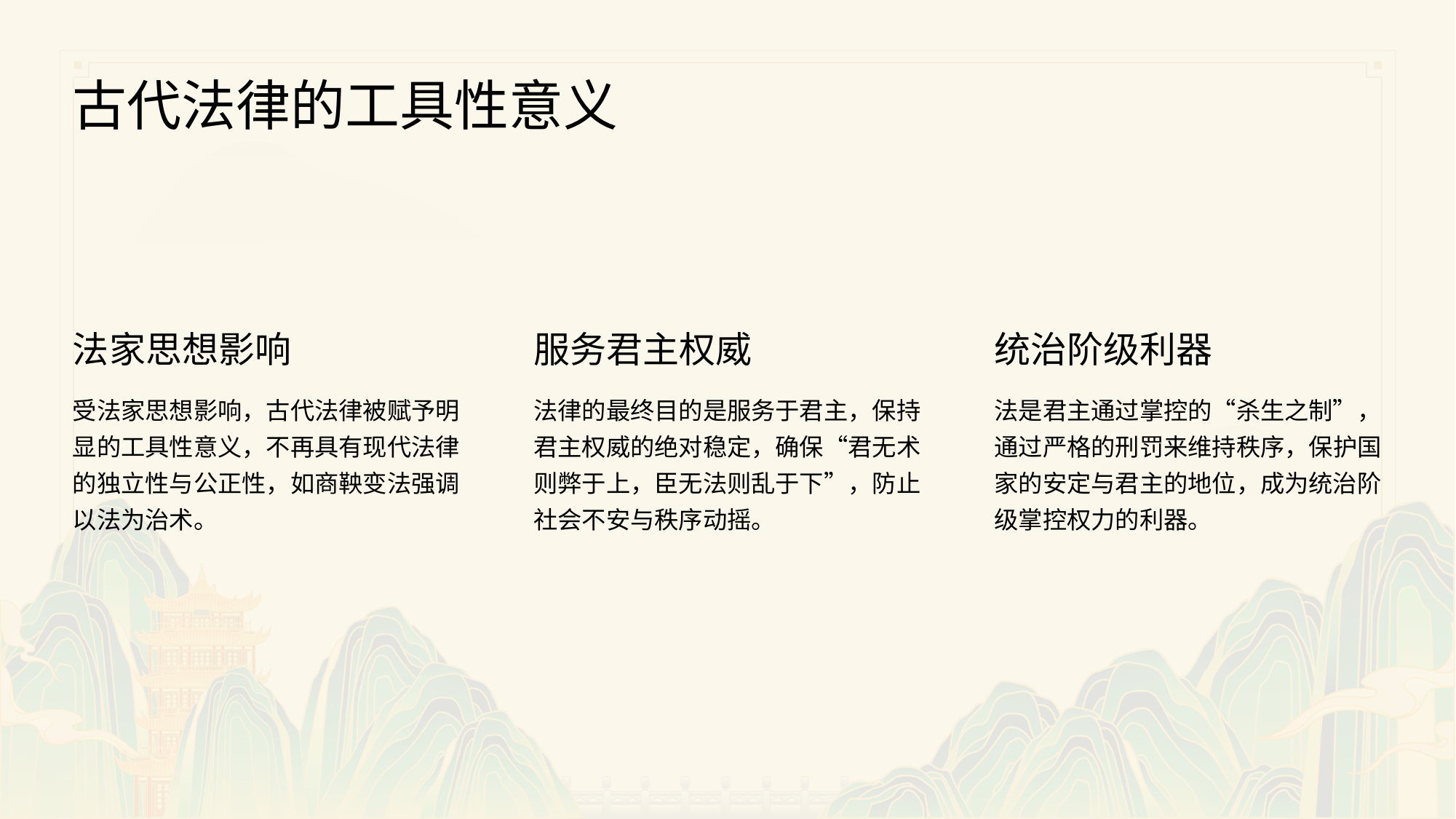

古代法律的工具性意义
法家思想影响
服务君主权威
统治阶级利器
受法家思想影响，古代法律被赋予明显的工具性意义，不再具有现代法律的独立性与公正性，如商鞅变法强调以法为治术。
法律的最终目的是服务于君主，保持君主权威的绝对稳定，确保“君无术则弊于上，臣无法则乱于下”，防止社会不安与秩序动摇。
法是君主通过掌控的“杀生之制”，通过严格的刑罚来维持秩序，保护国家的安定与君主的地位，成为统治阶级掌控权力的利器。